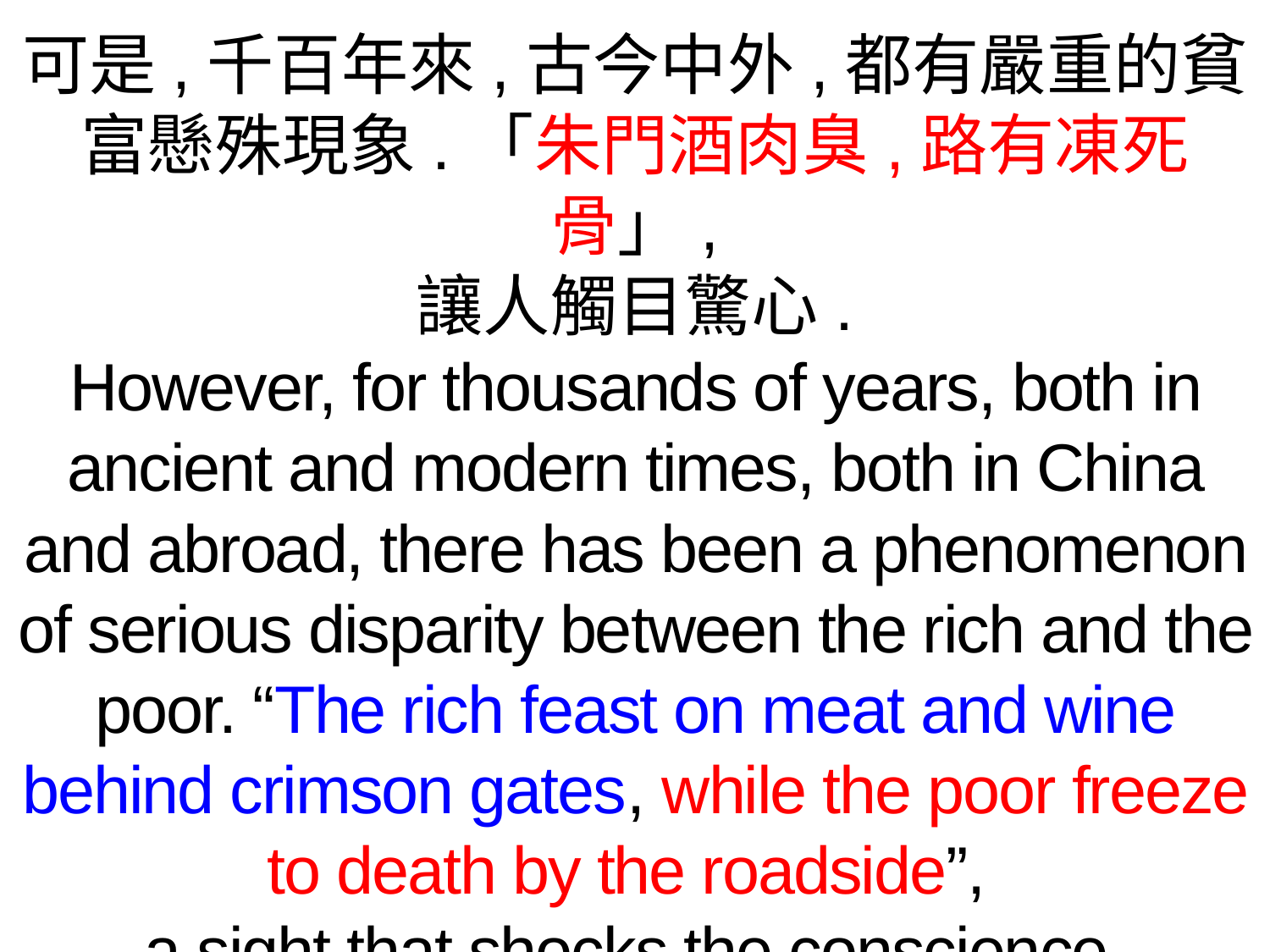

可是,千百年來,古今中外,都有嚴重的貧富懸殊現象.「朱門酒肉臭,路有凍死骨」,
讓人觸目驚心.
However, for thousands of years, both in ancient and modern times, both in China and abroad, there has been a phenomenon of serious disparity between the rich and the poor. “The rich feast on meat and wine behind crimson gates, while the poor freeze to death by the roadside”,
a sight that shocks the conscience.